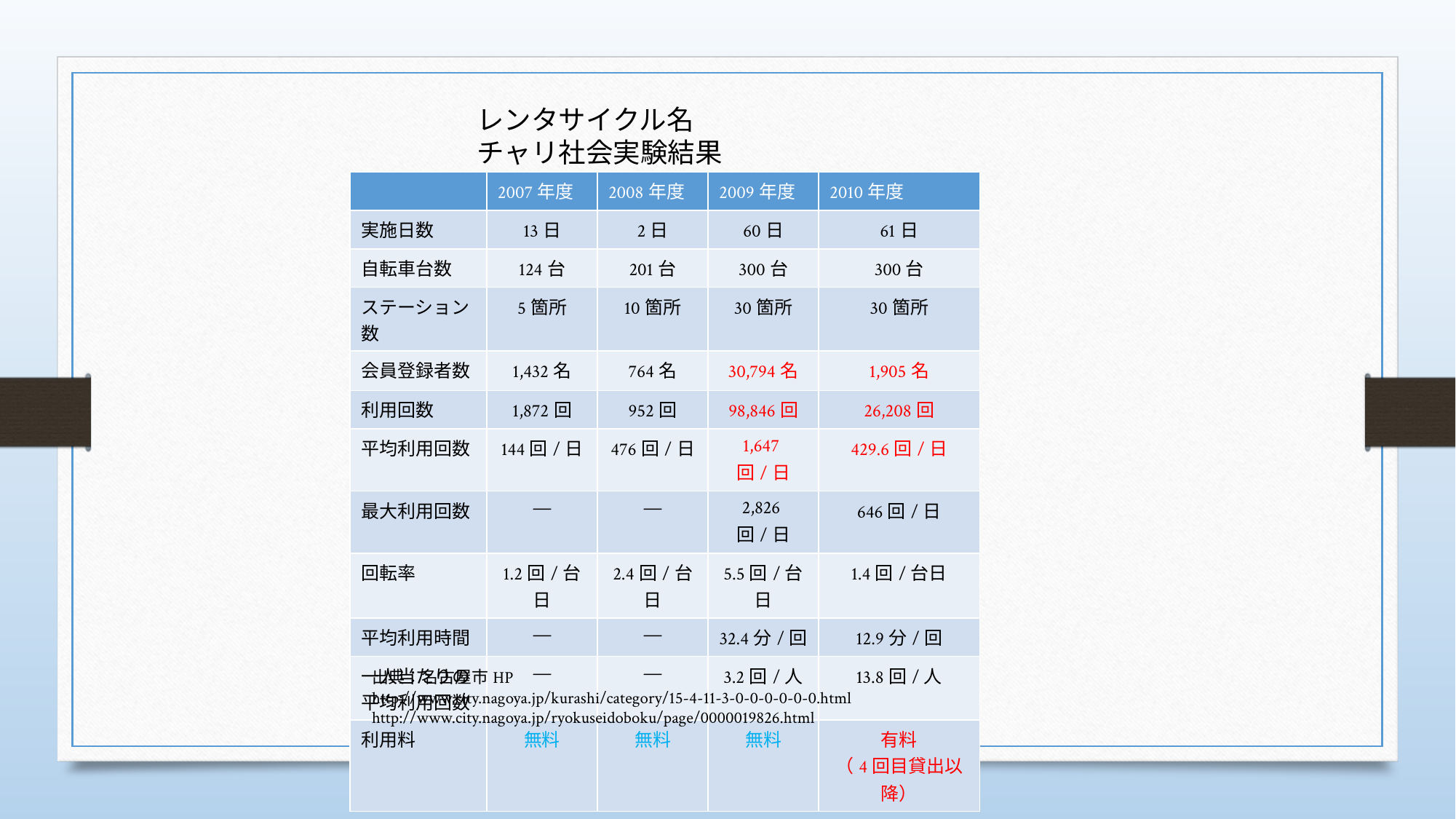

レンタサイクル名チャリ社会実験結果
|  | 2007年度 | 2008年度 | 2009年度 | 2010年度 |
| --- | --- | --- | --- | --- |
| 実施日数 | 13日 | 2日 | 60日 | 61日 |
| 自転車台数 | 124台 | 201台 | 300台 | 300台 |
| ステーション数 | 5箇所 | 10箇所 | 30箇所 | 30箇所 |
| 会員登録者数 | 1,432名 | 764名 | 30,794名 | 1,905名 |
| 利用回数 | 1,872回 | 952回 | 98,846回 | 26,208回 |
| 平均利用回数 | 144回/日 | 476回/日 | 1,647回/日 | 429.6回/日 |
| 最大利用回数 | ― | ― | 2,826回/日 | 646回/日 |
| 回転率 | 1.2回/台日 | 2.4回/台日 | 5.5回/台日 | 1.4回/台日 |
| 平均利用時間 | ― | ― | 32.4分/回 | 12.9分/回 |
| 一人当たりの 平均利用回数 | ― | ― | 3.2回/人 | 13.8回/人 |
| 利用料 | 無料 | 無料 | 無料 | 有料 （4回目貸出以降） |
出典：名古屋市HP
http://www.city.nagoya.jp/kurashi/category/15-4-11-3-0-0-0-0-0-0.html
http://www.city.nagoya.jp/ryokuseidoboku/page/0000019826.html